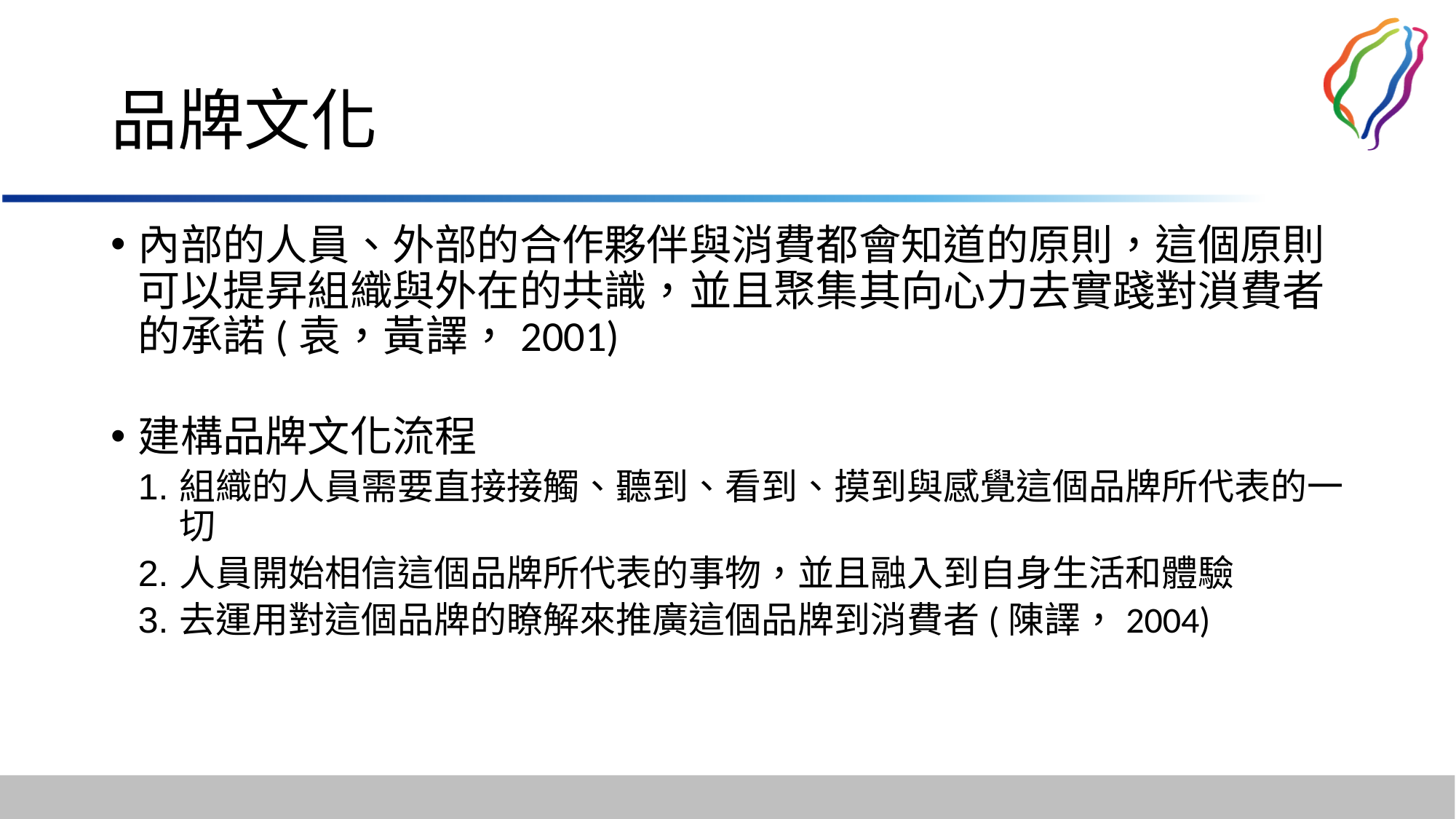

# 品牌文化
內部的人員、外部的合作夥伴與消費都會知道的原則，這個原則可以提昇組織與外在的共識，並且聚集其向心力去實踐對溑費者的承諾(袁，黃譯，2001)

建構品牌文化流程
組織的人員需要直接接觸、聽到、看到、摸到與感覺這個品牌所代表的一切
人員開始相信這個品牌所代表的事物，並且融入到自身生活和體驗
去運用對這個品牌的瞭解來推廣這個品牌到消費者(陳譯，2004)